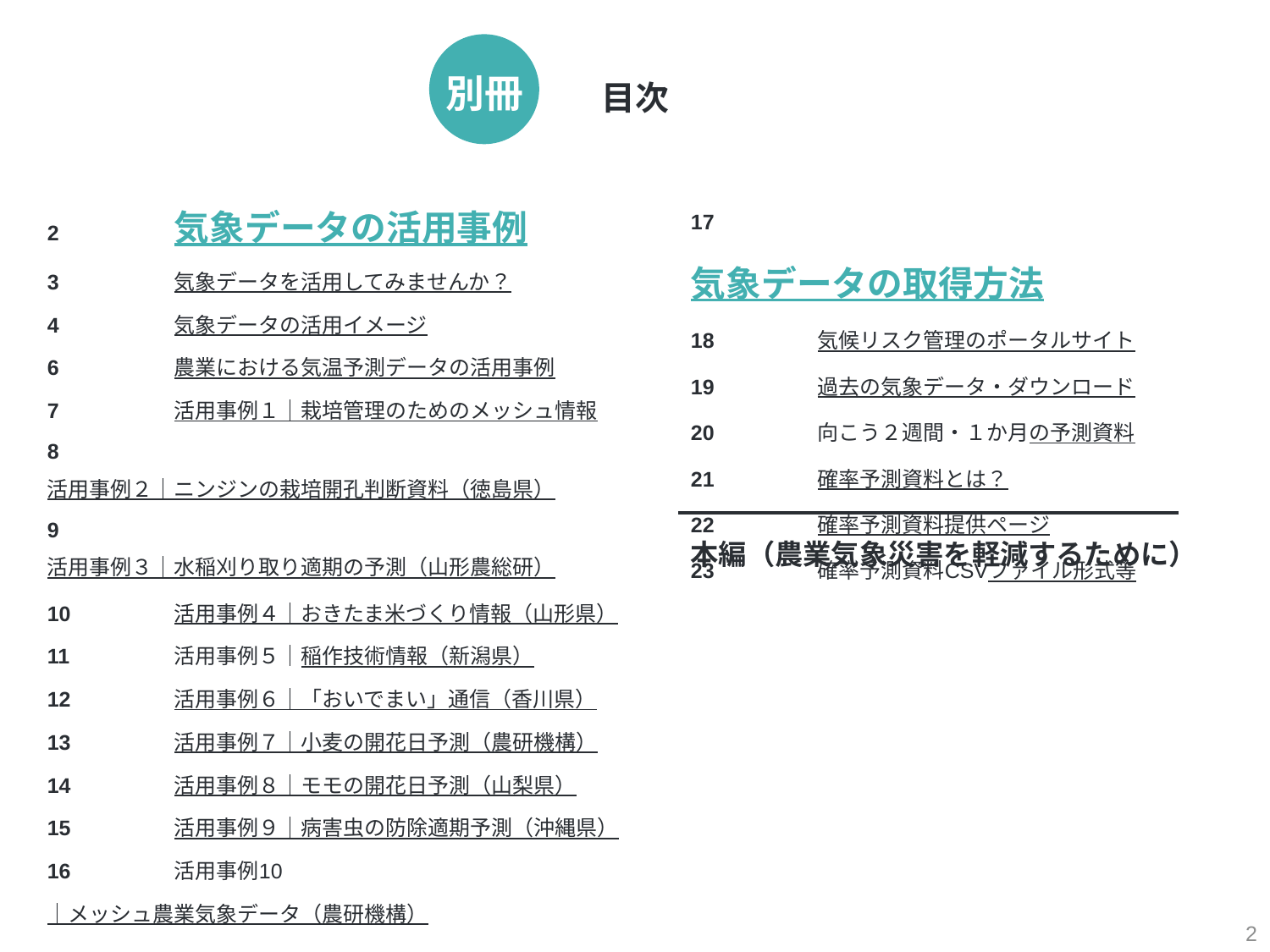

別冊
# 目次
2	気象データの活用事例
3	気象データを活用してみませんか？
4	気象データの活用イメージ
6	農業における気温予測データの活用事例
7	活用事例１｜栽培管理のためのメッシュ情報
8	活用事例２｜ニンジンの栽培開孔判断資料（徳島県）
9	活用事例３｜水稲刈り取り適期の予測（山形農総研）
10	活用事例４｜おきたま米づくり情報（山形県）
11	活用事例５｜稲作技術情報（新潟県）
12	活用事例６｜「おいでまい」通信（香川県）
13	活用事例７｜小麦の開花日予測（農研機構）
14	活用事例８｜モモの開花日予測（山梨県）
15	活用事例９｜病害虫の防除適期予測（沖縄県）
16	活用事例10｜メッシュ農業気象データ（農研機構）
17	気象データの取得方法
18	気候リスク管理のポータルサイト
19	過去の気象データ・ダウンロード
20	向こう２週間・１か月の予測資料
21	確率予測資料とは？
22	確率予測資料提供ページ
23	確率予測資料CSVファイル形式等
本編（農業気象災害を軽減するために）